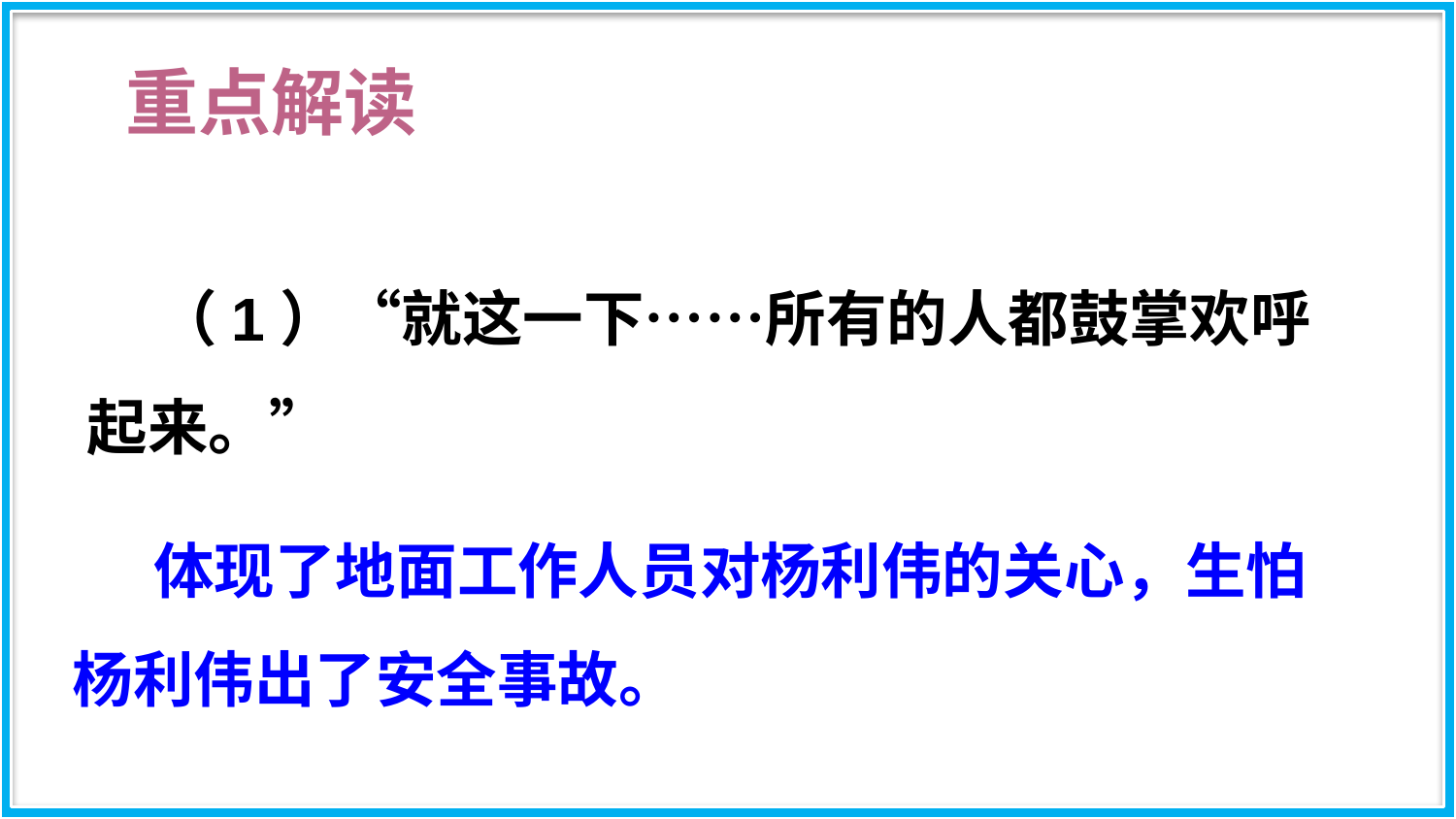

重点解读
    （1）“就这一下……所有的人都鼓掌欢呼起来。”
    体现了地面工作人员对杨利伟的关心，生怕杨利伟出了安全事故。